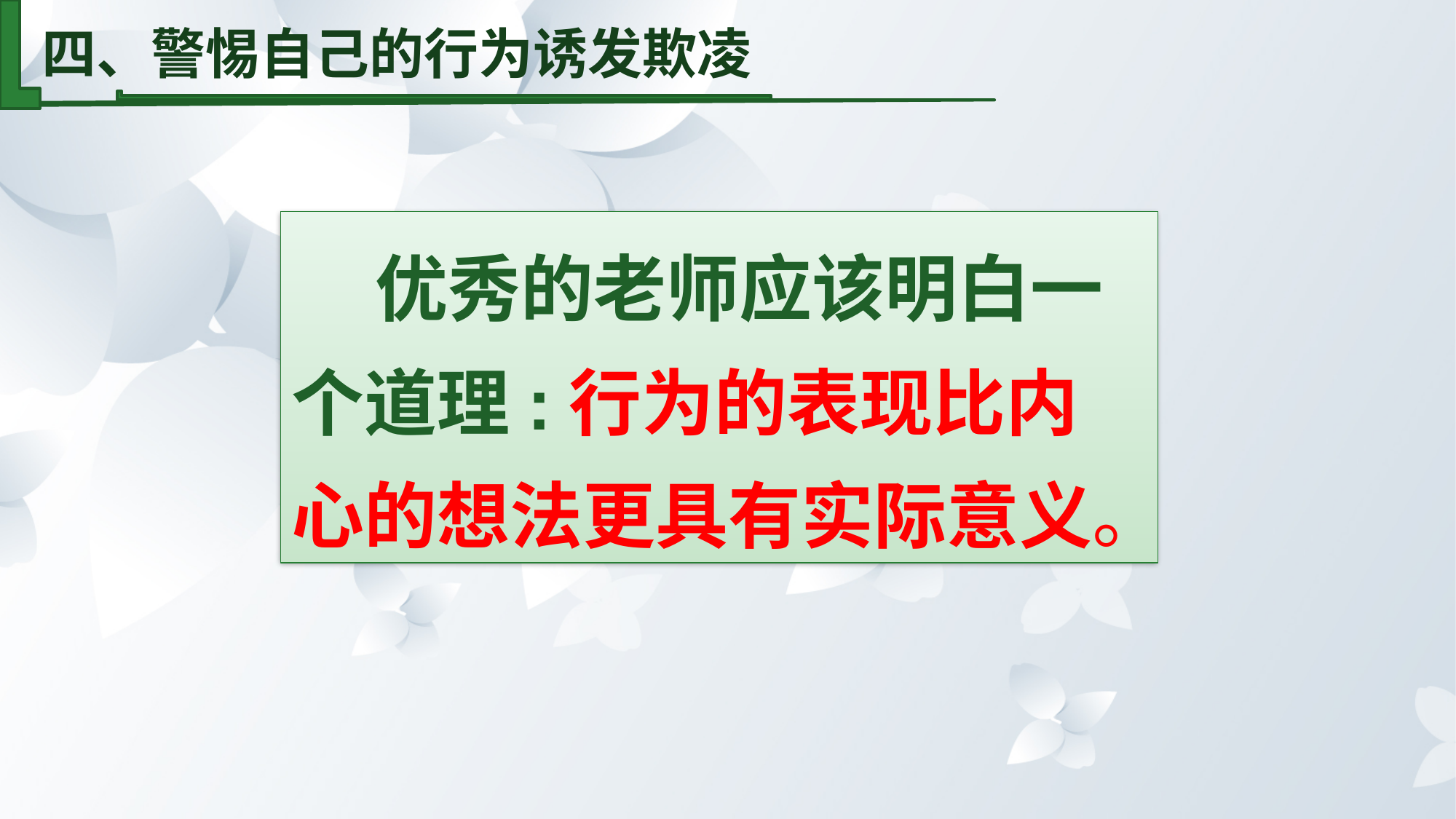

四、警惕自己的行为诱发欺凌

    优秀的老师应该明白一个道理:行为的表现比内心的想法更具有实际意义。